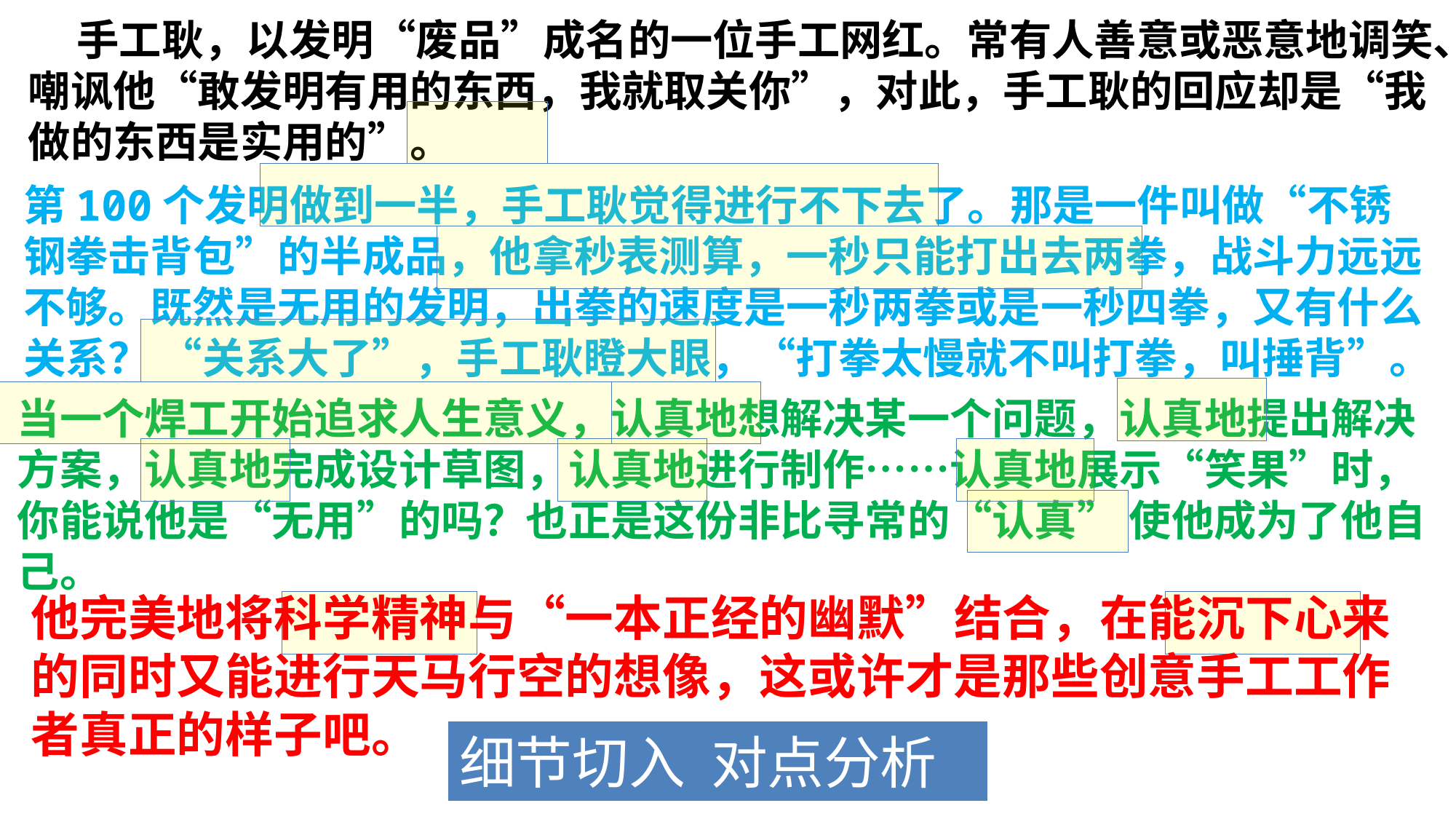

手工耿，以发明“废品”成名的一位手工网红。常有人善意或恶意地调笑、嘲讽他“敢发明有用的东西，我就取关你”，对此，手工耿的回应却是“我做的东西是实用的”。

第100个发明做到一半，手工耿觉得进行不下去了。那是一件叫做“不锈钢拳击背包”的半成品，他拿秒表测算，一秒只能打出去两拳，战斗力远远不够。既然是无用的发明，出拳的速度是一秒两拳或是一秒四拳，又有什么关系？ “关系大了”，手工耿瞪大眼，“打拳太慢就不叫打拳，叫捶背”。

当一个焊工开始追求人生意义，认真地想解决某一个问题，认真地提出解决方案，认真地完成设计草图，认真地进行制作……认真地展示“笑果”时，你能说他是“无用”的吗？也正是这份非比寻常的“认真” 使他成为了他自己。

他完美地将科学精神与“一本正经的幽默”结合，在能沉下心来的同时又能进行天马行空的想像，这或许才是那些创意手工工作者真正的样子吧。

细节切入  对点分析